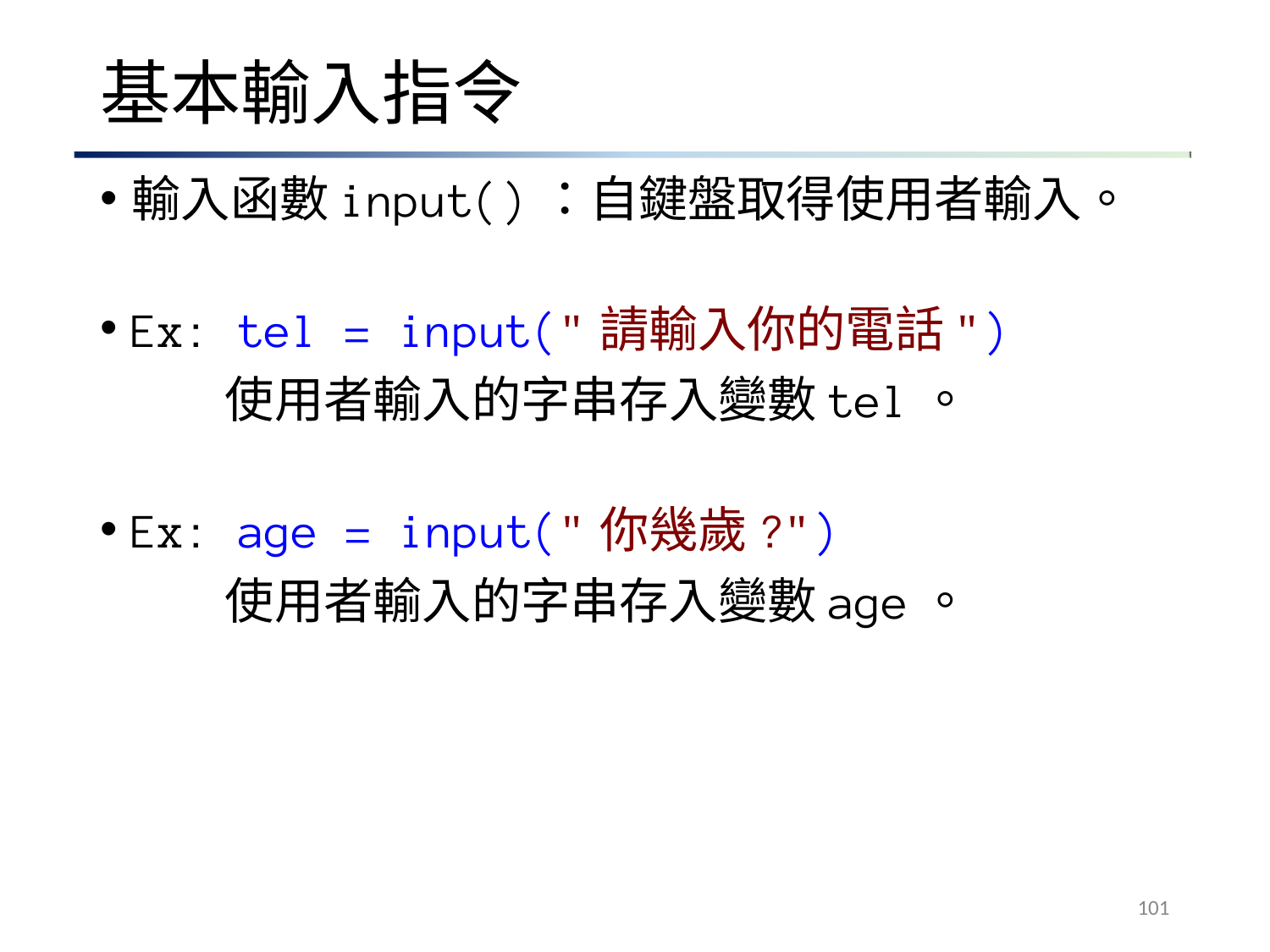

# 基本輸入指令
輸入函數input()：自鍵盤取得使用者輸入。

Ex: tel = input("請輸入你的電話")
使用者輸入的字串存入變數tel。

Ex: age = input("你幾歲?")
使用者輸入的字串存入變數age。
101